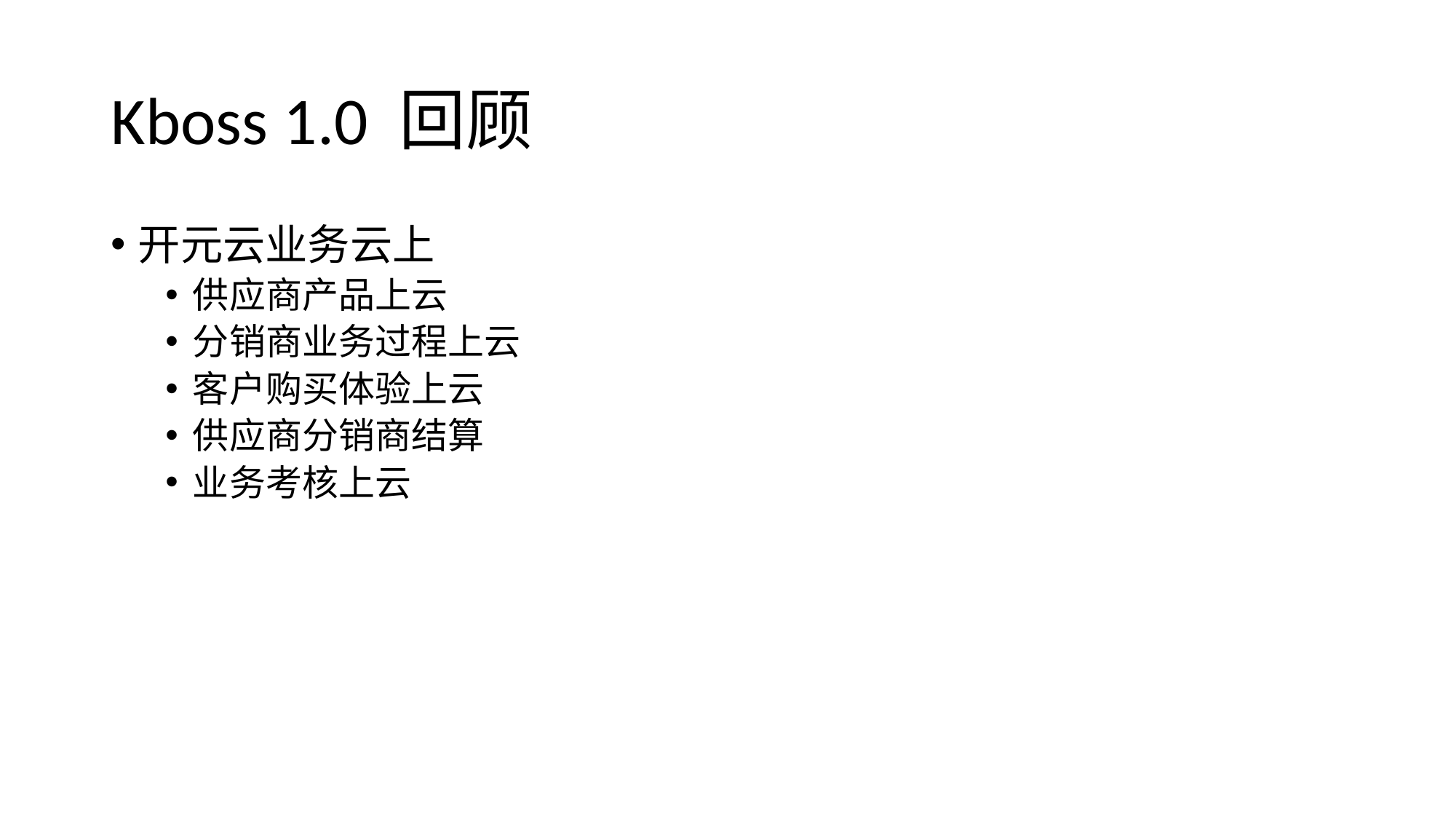

# Kboss 1.0 回顾
开元云业务云上
供应商产品上云
分销商业务过程上云
客户购买体验上云
供应商分销商结算
业务考核上云